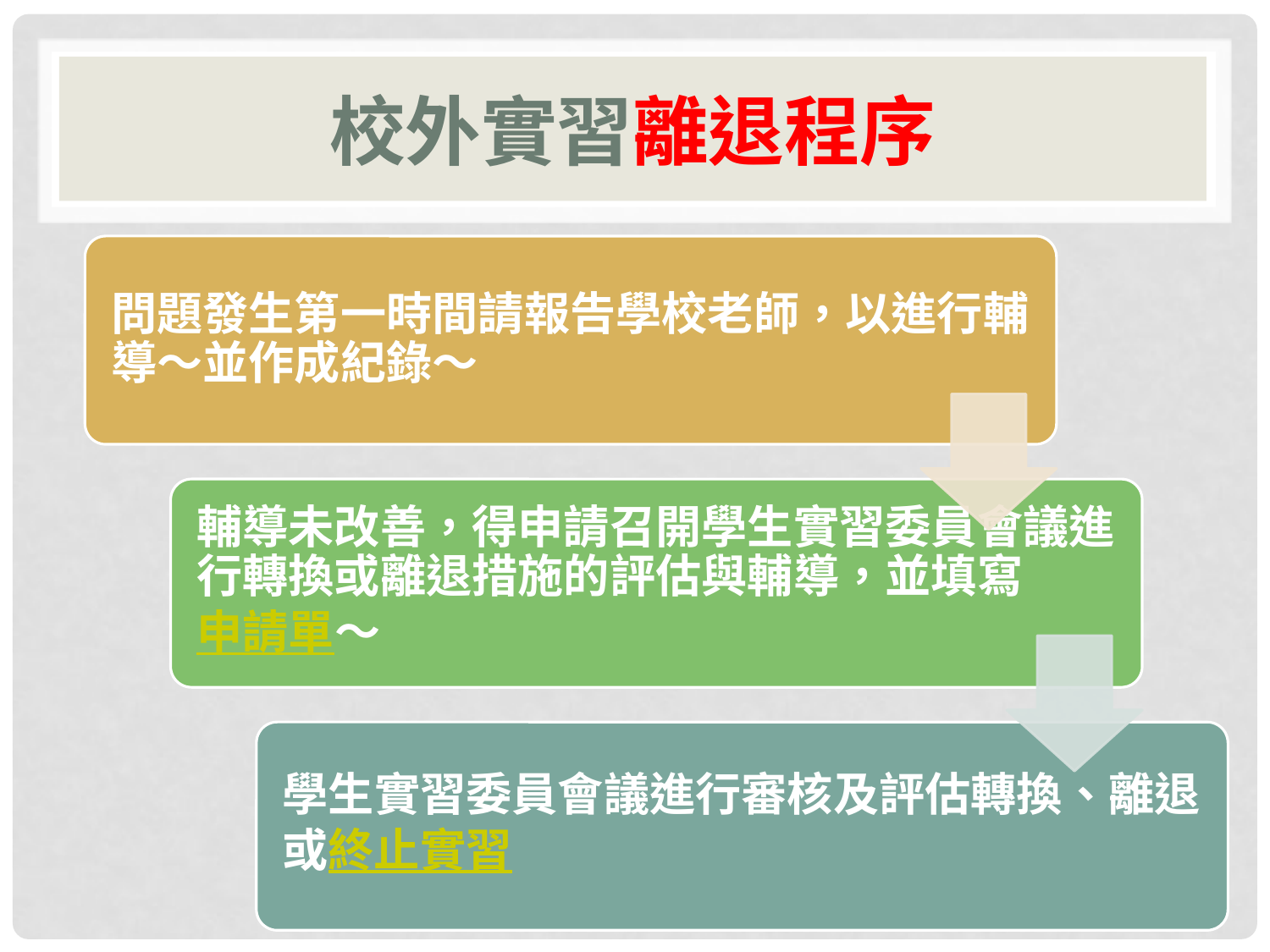

# 校外實習離退程序
問題發生第一時間請報告學校老師，以進行輔導～並作成紀錄～
輔導未改善，得申請召開學生實習委員會議進行轉換或離退措施的評估與輔導，並填寫申請單～
學生實習委員會議進行審核及評估轉換、離退或終止實習

13